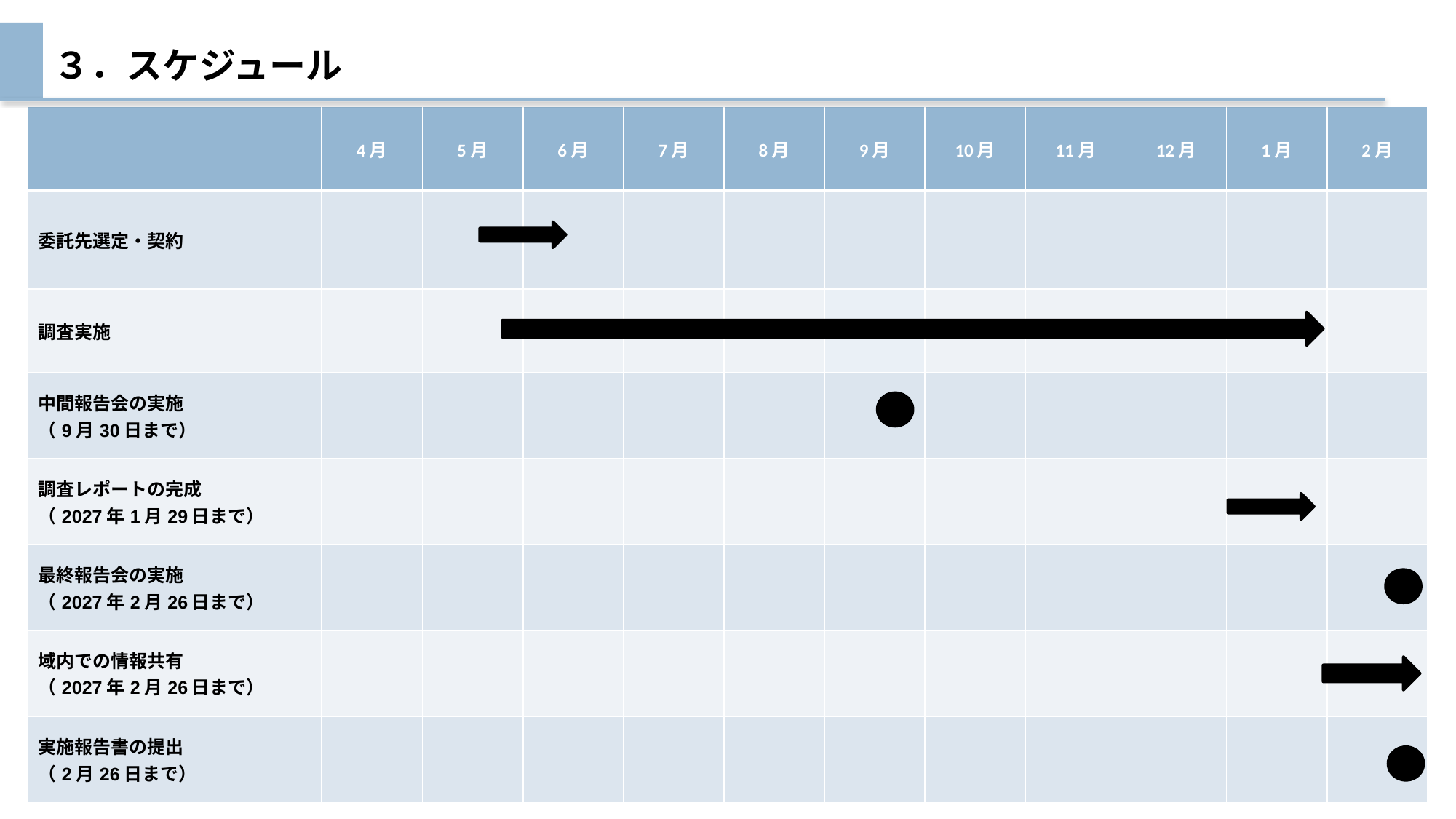

# ３．スケジュール

|  | 4月 | 5月 | 6月 | 7月 | 8月 | 9月 | 10月 | 11月 | 12月 | 1月 | 2月 |
| --- | --- | --- | --- | --- | --- | --- | --- | --- | --- | --- | --- |
| 委託先選定・契約 |  |  |  |  |  |  |  |  |  |  |  |
| 調査実施 |  |  |  |  |  |  |  |  |  |  |  |
| 中間報告会の実施 （9月30日まで） |  |  |  |  |  |  |  |  |  |  |  |
| 調査レポートの完成 （2027年1月29日まで） |  |  |  |  |  |  |  |  |  |  |  |
| 最終報告会の実施 （2027年2月26日まで） |  |  |  |  |  |  |  |  |  |  |  |
| 域内での情報共有 （2027年2月26日まで） |  |  |  |  |  |  |  |  |  |  |  |
| 実施報告書の提出 （2月26日まで） |  |  |  |  |  |  |  |  |  |  |  |